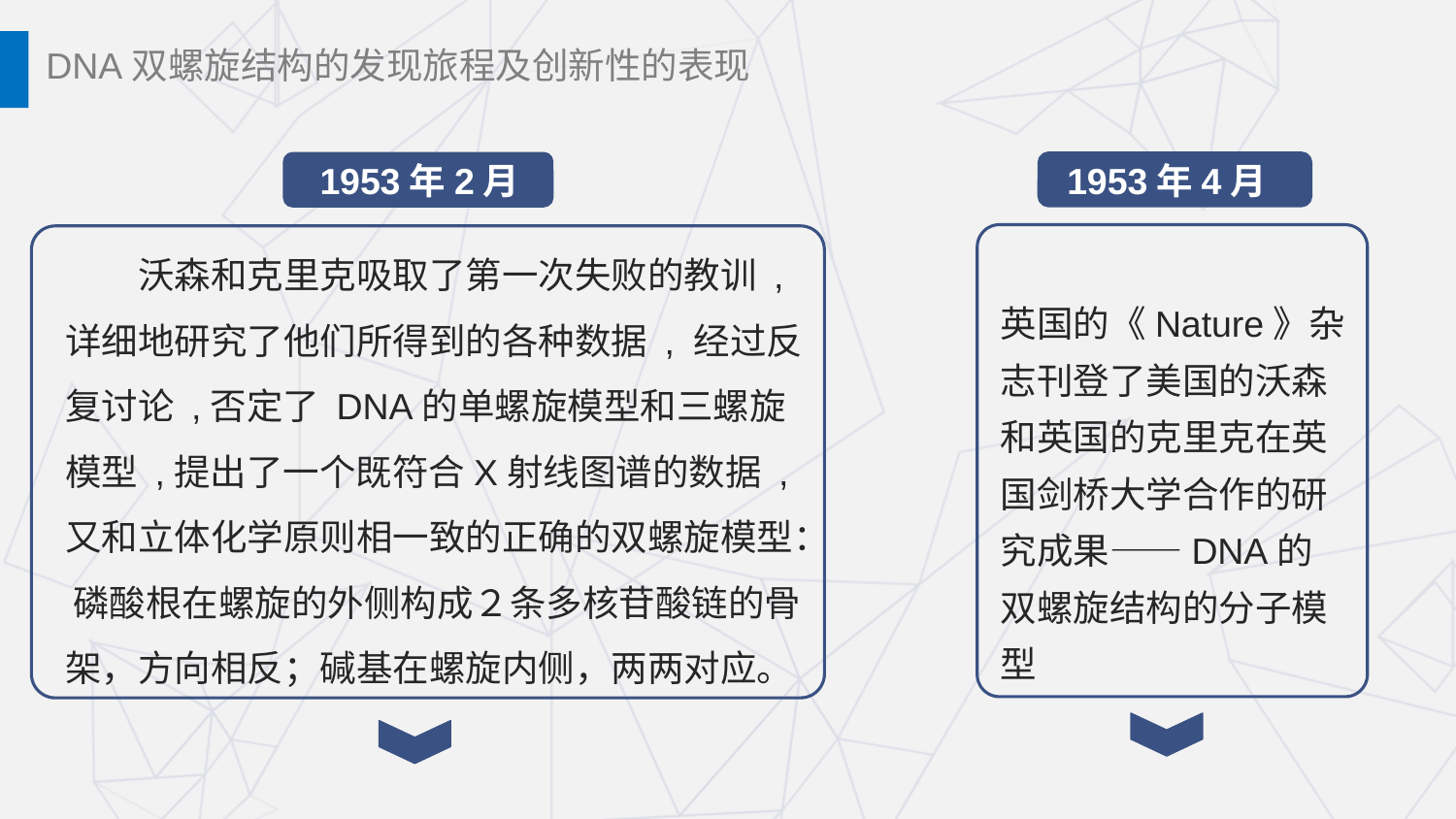

DNA双螺旋结构的发现旅程及创新性的表现

1953年2月
1953年4月

沃森和克里克吸取了第一次失败的教训 , 详细地研究了他们所得到的各种数据 , 经过反复讨论 ,否定了 DNA的单螺旋模型和三螺旋模型 ,提出了一个既符合X射线图谱的数据 , 又和立体化学原则相一致的正确的双螺旋模型： 磷酸根在螺旋的外侧构成２条多核苷酸链的骨架，方向相反；碱基在螺旋内侧，两两对应。
英国的《Nature》杂志刊登了美国的沃森和英国的克里克在英国剑桥大学合作的研究成果——DNA的双螺旋结构的分子模型